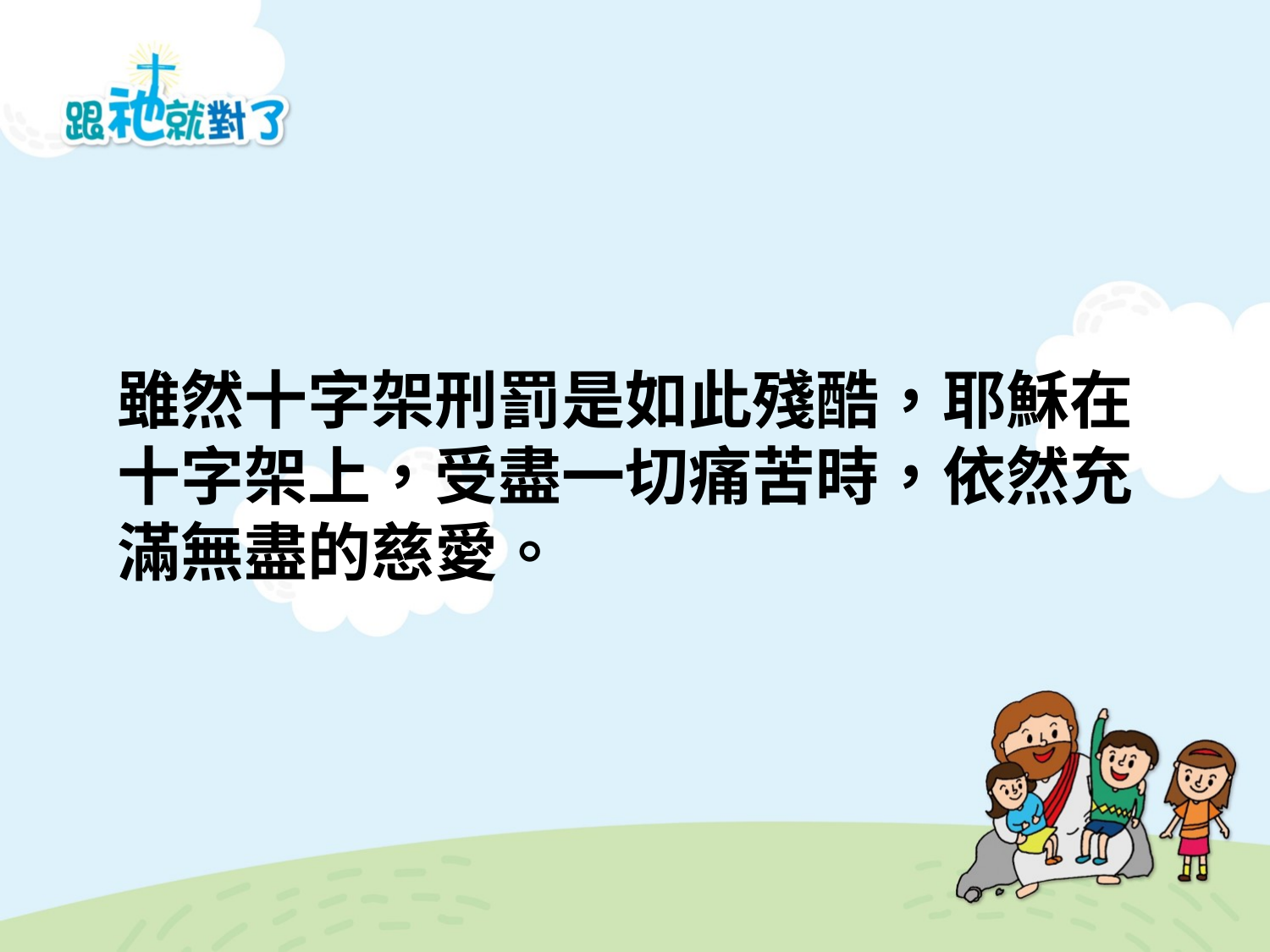

雖然十字架刑罰是如此殘酷，耶穌在十字架上，受盡一切痛苦時，依然充滿無盡的慈愛。